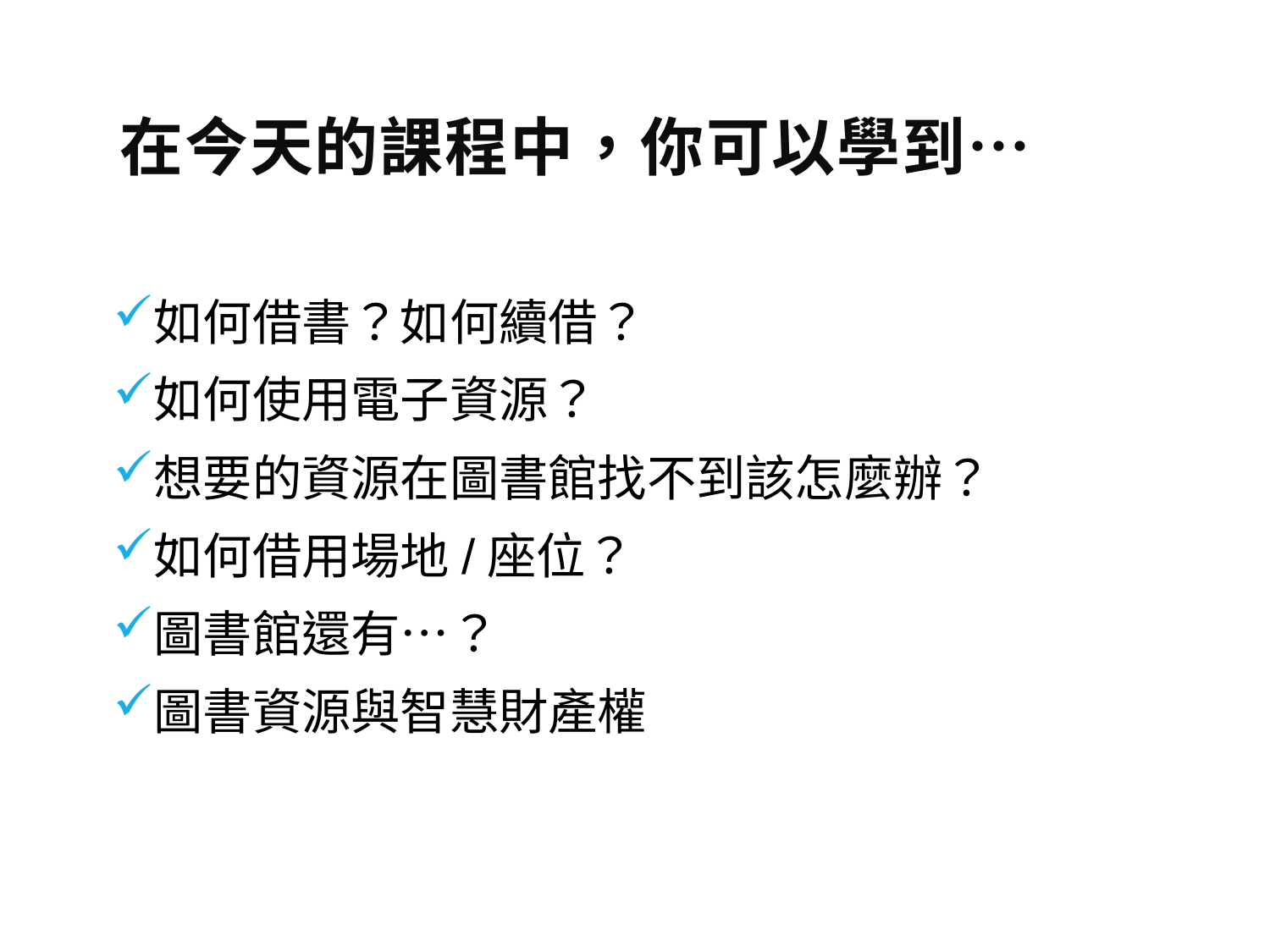

# 在今天的課程中，你可以學到…
如何借書？如何續借？
如何使用電子資源？
想要的資源在圖書館找不到該怎麼辦？
如何借用場地/座位？
圖書館還有…？
圖書資源與智慧財產權
2